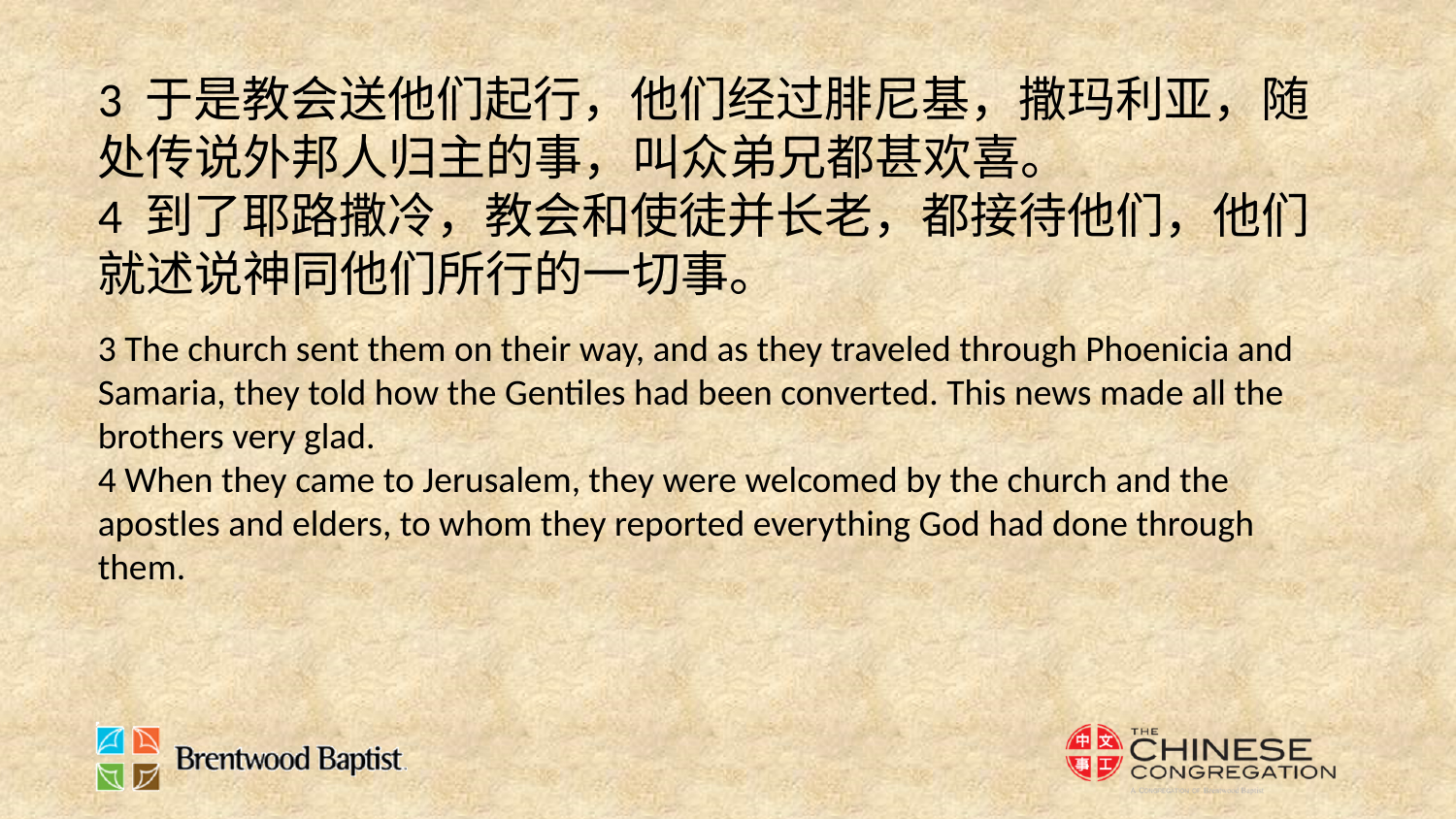

3 于是教会送他们起行，他们经过腓尼基，撒玛利亚，随处传说外邦人归主的事，叫众弟兄都甚欢喜。
4 到了耶路撒冷，教会和使徒并长老，都接待他们，他们就述说神同他们所行的一切事。

3 The church sent them on their way, and as they traveled through Phoenicia and Samaria, they told how the Gentiles had been converted. This news made all the brothers very glad.
4 When they came to Jerusalem, they were welcomed by the church and the apostles and elders, to whom they reported everything God had done through them.